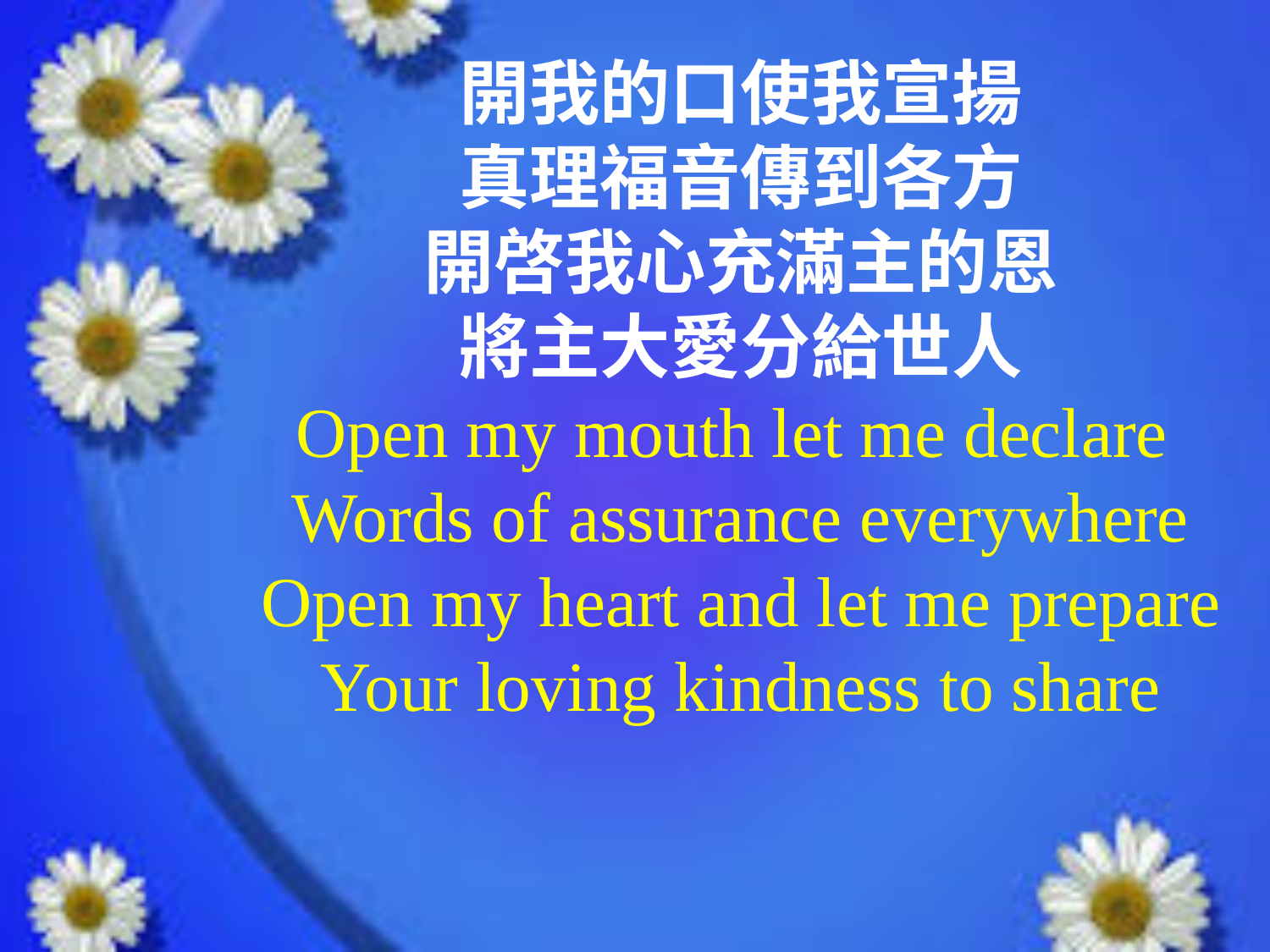

開我的口使我宣揚
真理福音傳到各方
開啓我心充滿主的恩
將主大愛分給世人
Open my mouth let me declare
Words of assurance everywhere
Open my heart and let me prepare
Your loving kindness to share